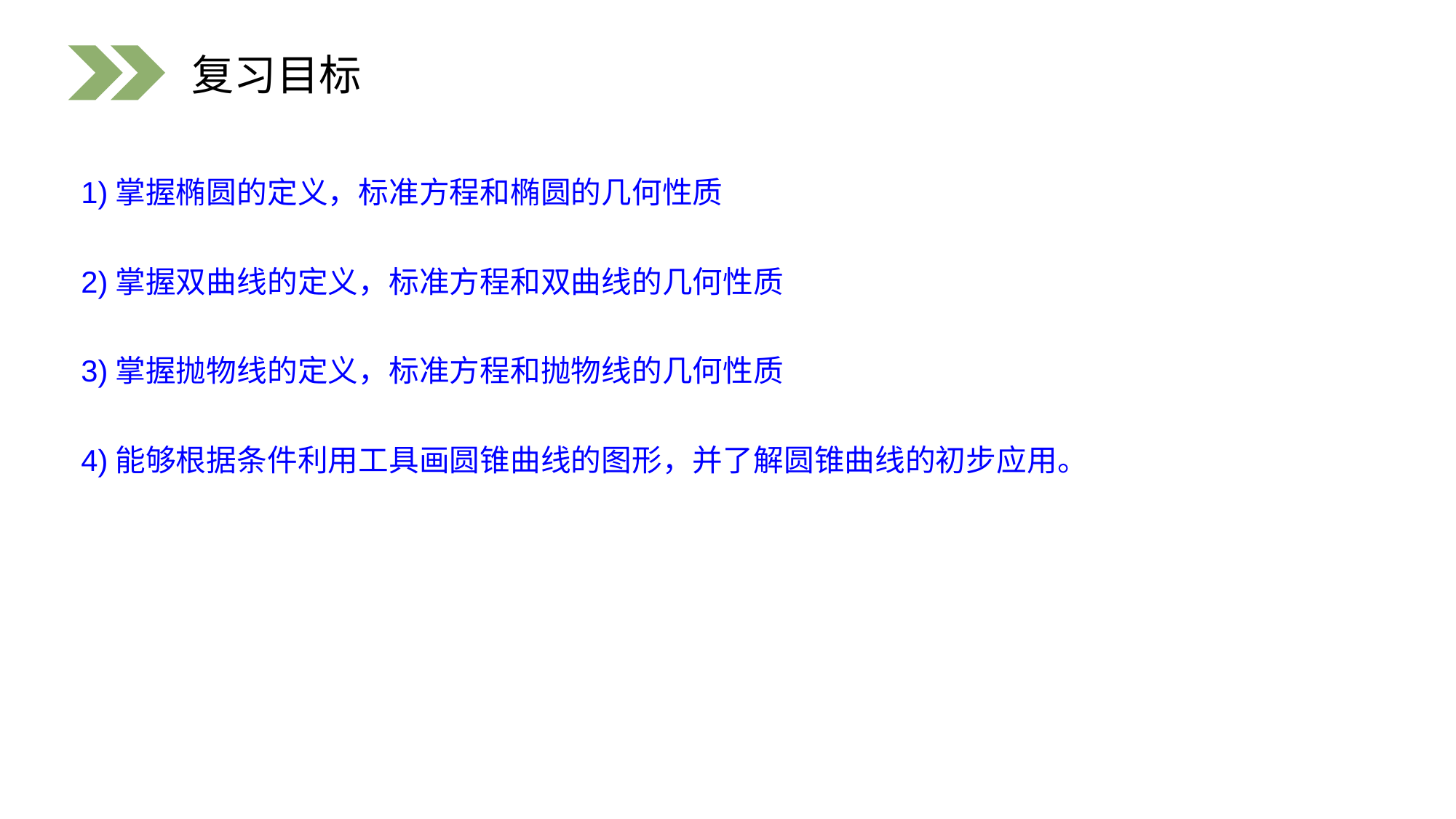

复习目标
   1)掌握椭圆的定义，标准方程和椭圆的几何性质
   2)掌握双曲线的定义，标准方程和双曲线的几何性质
   3)掌握抛物线的定义，标准方程和抛物线的几何性质
   4)能够根据条件利用工具画圆锥曲线的图形，并了解圆锥曲线的初步应用。